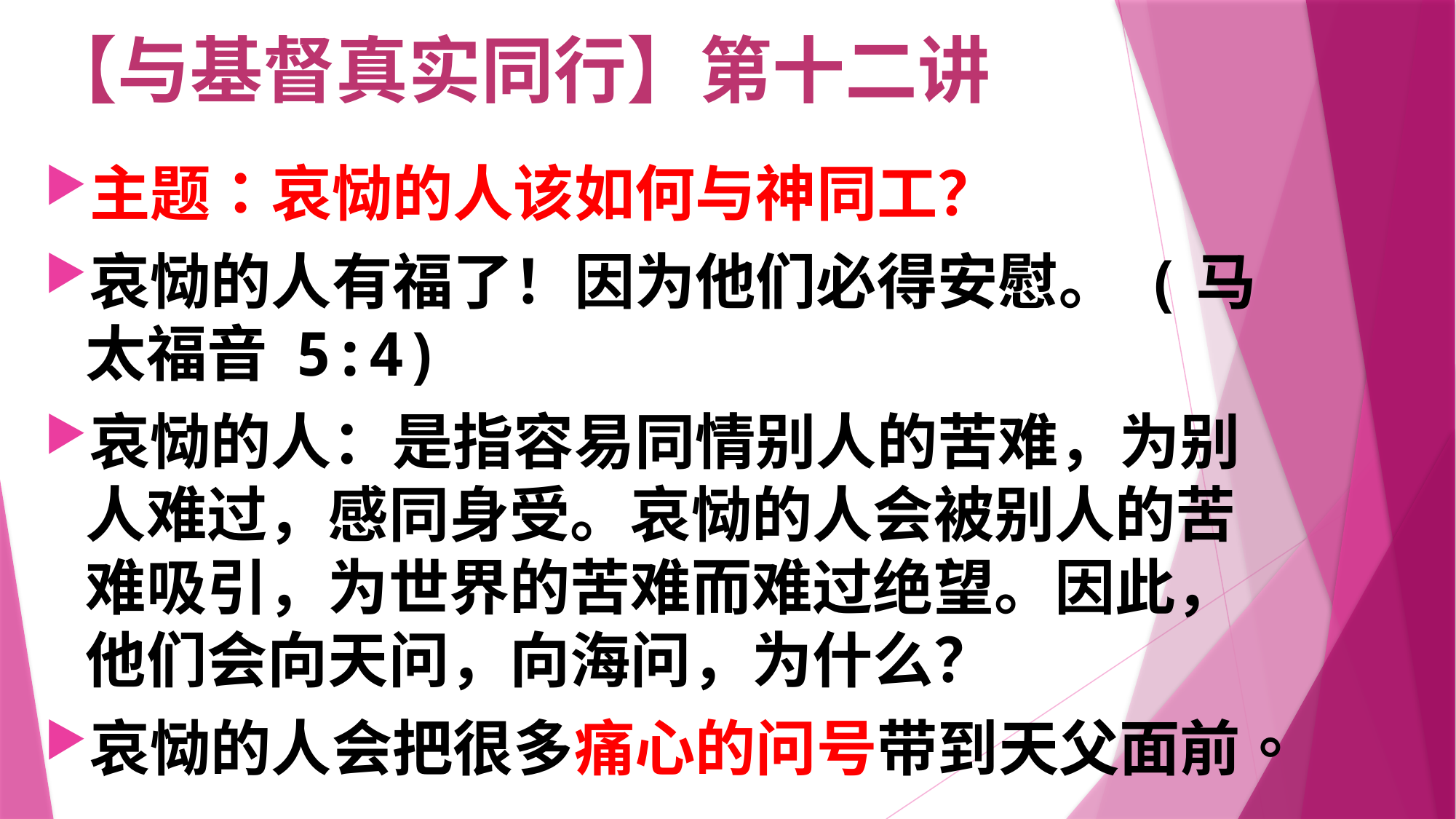

# 【与基督真实同行】第十二讲
主题：哀恸的人该如何与神同工？
哀恸的人有福了！因为他们必得安慰｡   (马太福音 5:4)
哀恸的人：是指容易同情别人的苦难，为别人难过，感同身受。哀恸的人会被别人的苦难吸引，为世界的苦难而难过绝望。因此，他们会向天问，向海问，为什么？
哀恸的人会把很多痛心的问号带到天父面前。